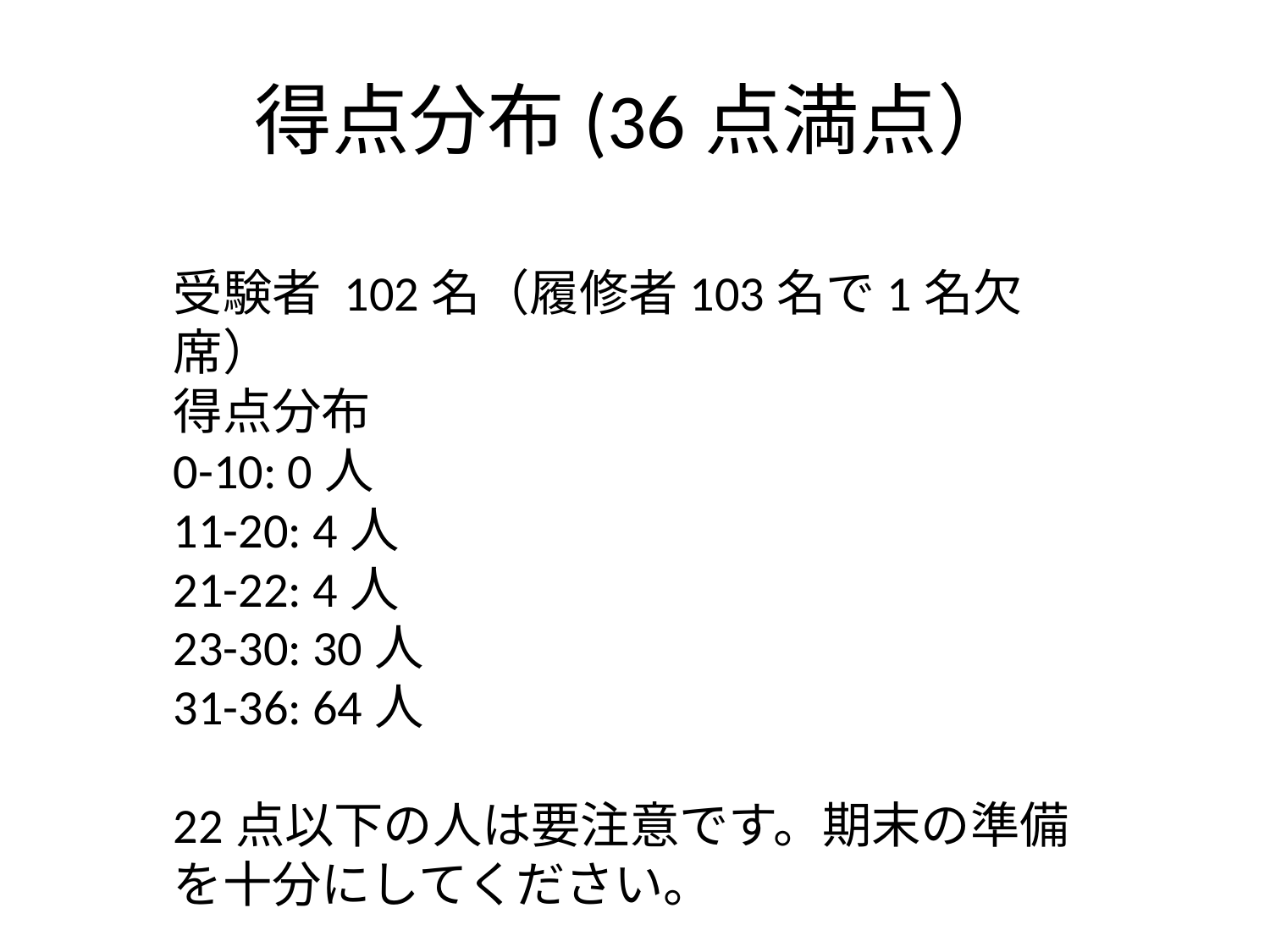

# 得点分布(36点満点）
受験者 102名（履修者103名で1名欠席）
得点分布
0-10: 0人
11-20: 4人
21-22: 4人
23-30: 30人
31-36: 64人

22点以下の人は要注意です。期末の準備を十分にしてください。